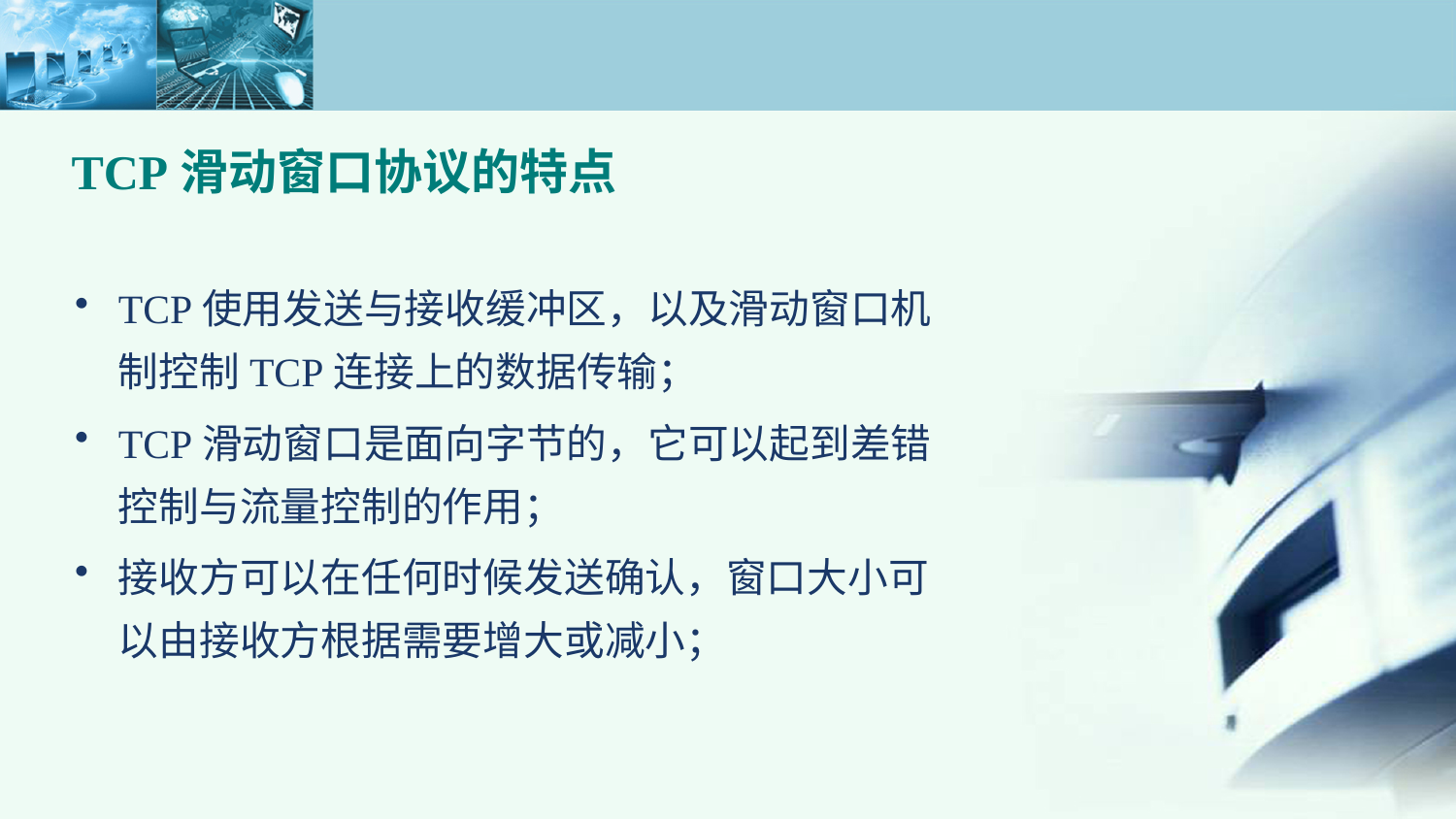

TCP滑动窗口协议的特点
TCP使用发送与接收缓冲区，以及滑动窗口机制控制TCP连接上的数据传输；
TCP滑动窗口是面向字节的，它可以起到差错控制与流量控制的作用；
接收方可以在任何时候发送确认，窗口大小可以由接收方根据需要增大或减小；